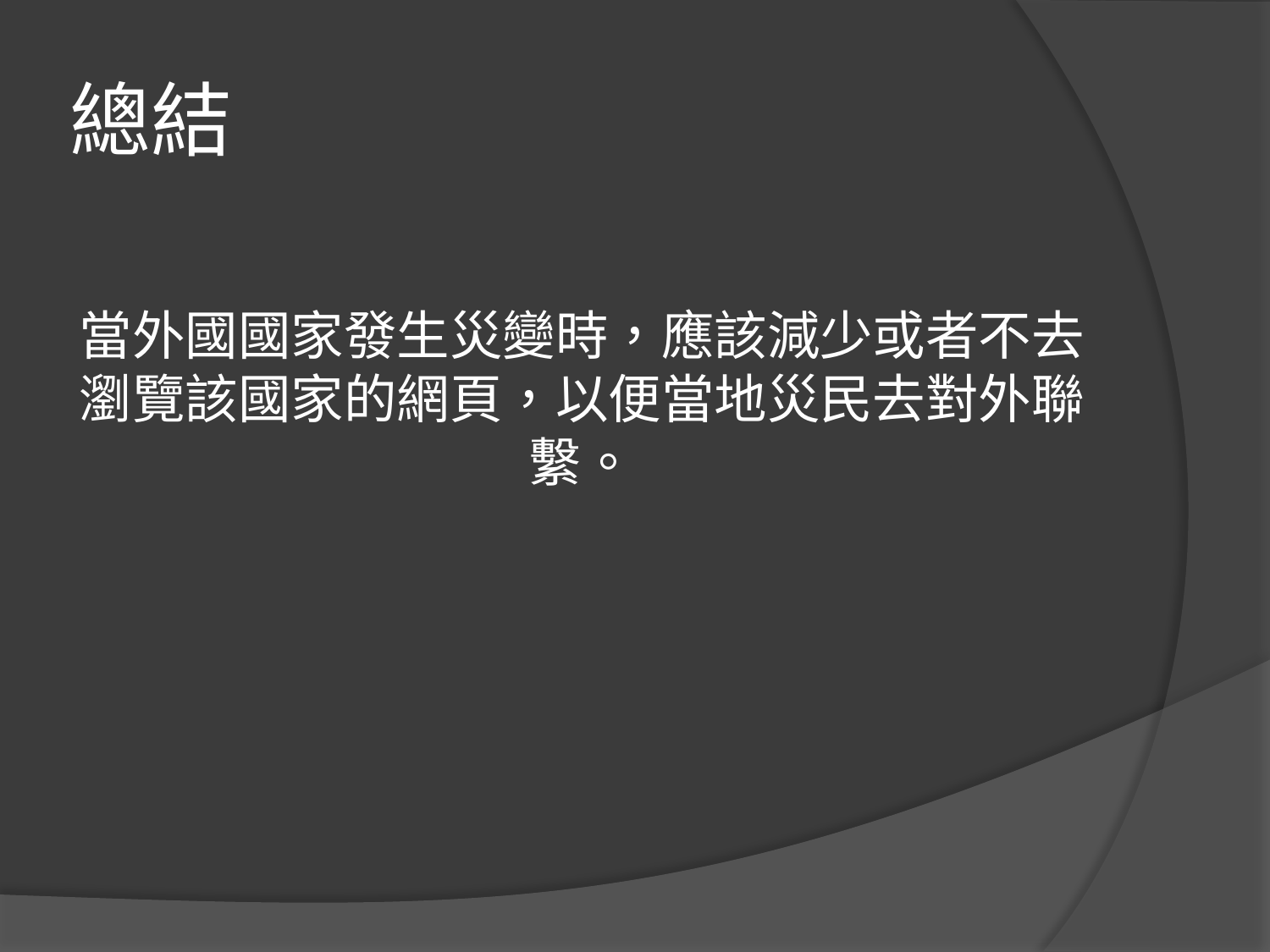

# 總結

當外國國家發生災變時，應該減少或者不去瀏覽該國家的網頁，以便當地災民去對外聯繫。